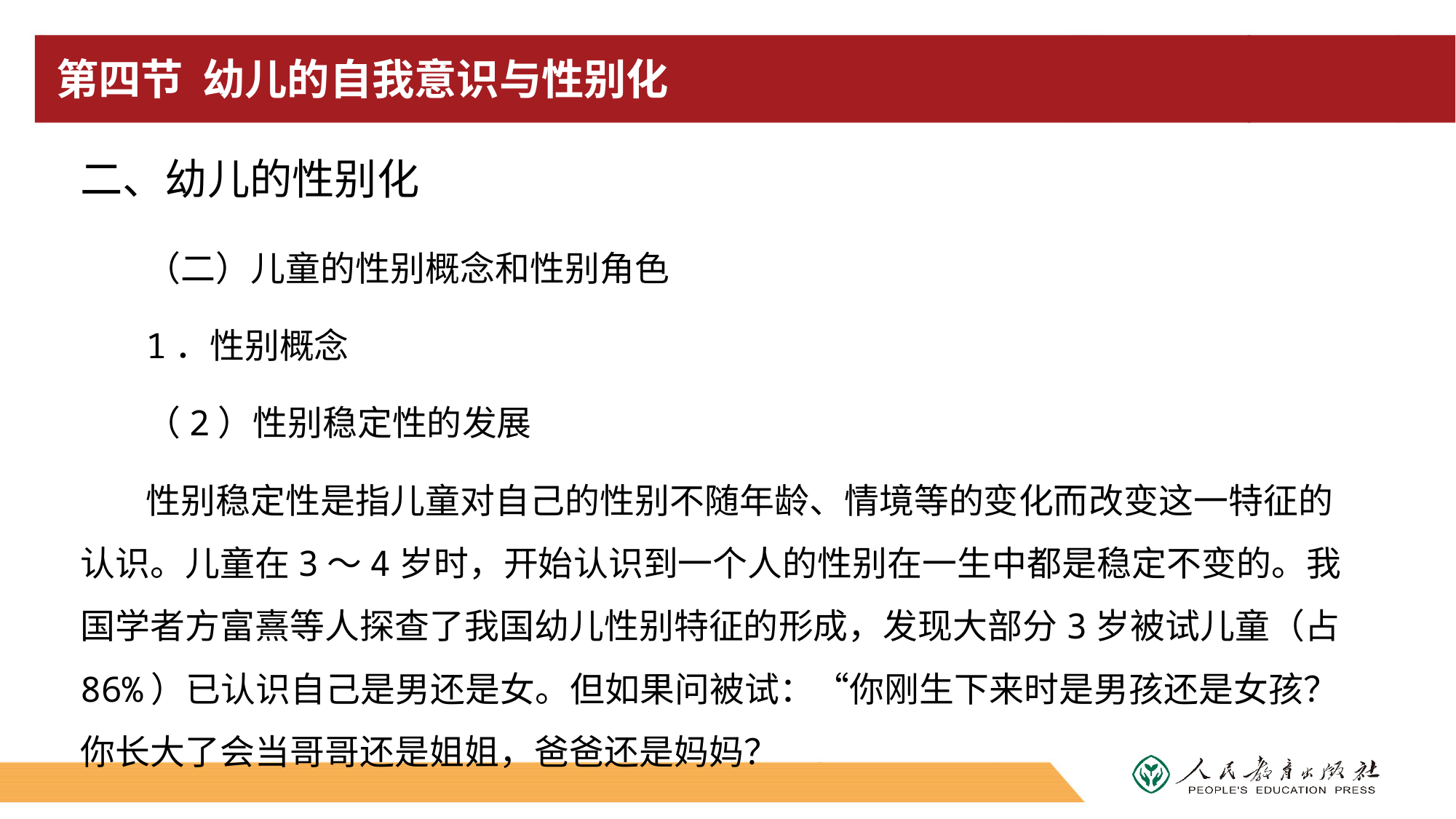

# 第四节  幼儿的自我意识与性别化
二、幼儿的性别化
（二）儿童的性别概念和性别角色
1．性别概念
（2）性别稳定性的发展
性别稳定性是指儿童对自己的性别不随年龄、情境等的变化而改变这一特征的认识。儿童在3～4岁时，开始认识到一个人的性别在一生中都是稳定不变的。我国学者方富熹等人探查了我国幼儿性别特征的形成，发现大部分3岁被试儿童（占86%）已认识自己是男还是女。但如果问被试：“你刚生下来时是男孩还是女孩？你长大了会当哥哥还是姐姐，爸爸还是妈妈？